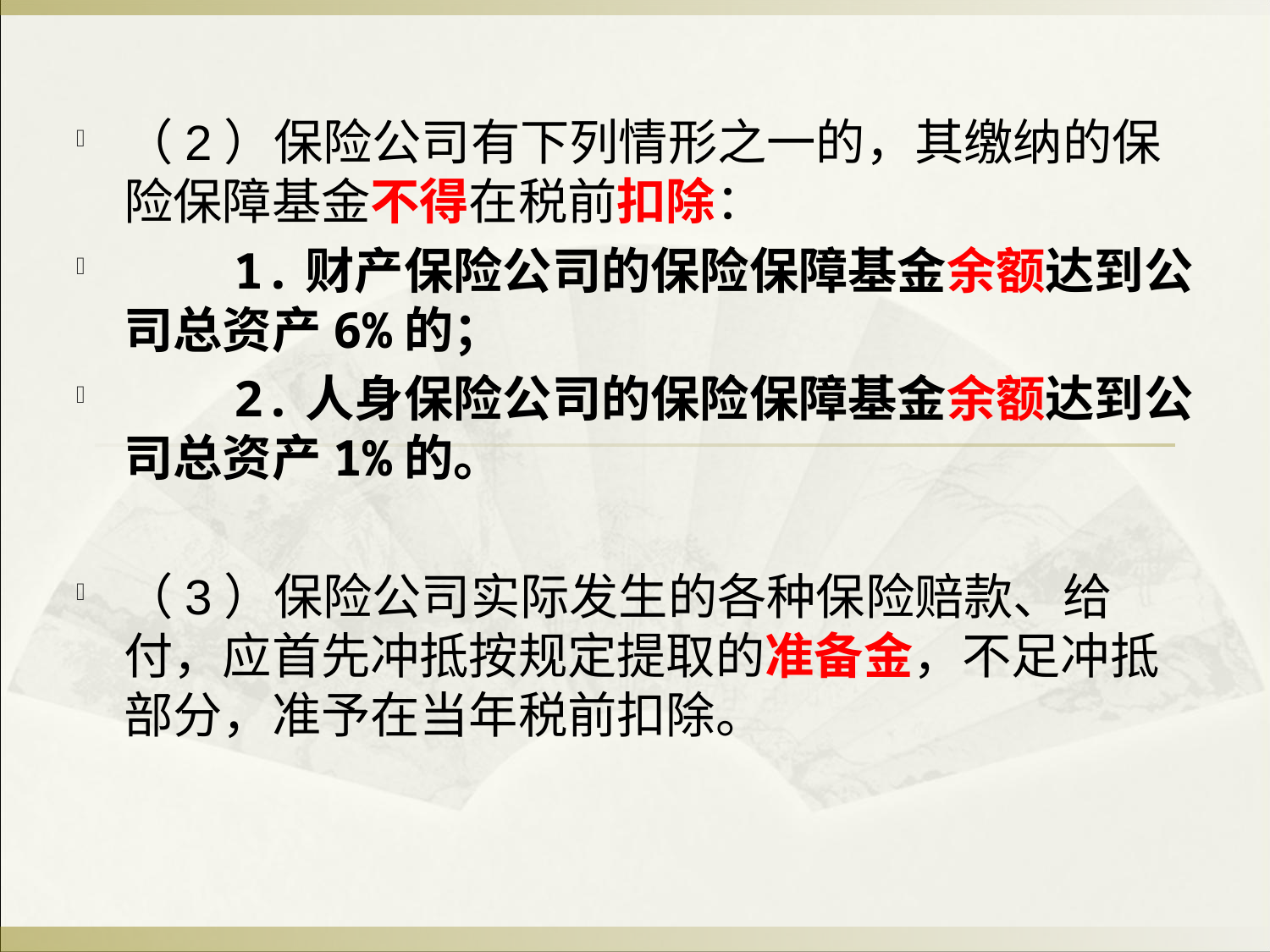

（2）保险公司有下列情形之一的，其缴纳的保险保障基金不得在税前扣除：
　　1.财产保险公司的保险保障基金余额达到公司总资产6%的；
　　2.人身保险公司的保险保障基金余额达到公司总资产1%的。

（3）保险公司实际发生的各种保险赔款、给付，应首先冲抵按规定提取的准备金，不足冲抵部分，准予在当年税前扣除。